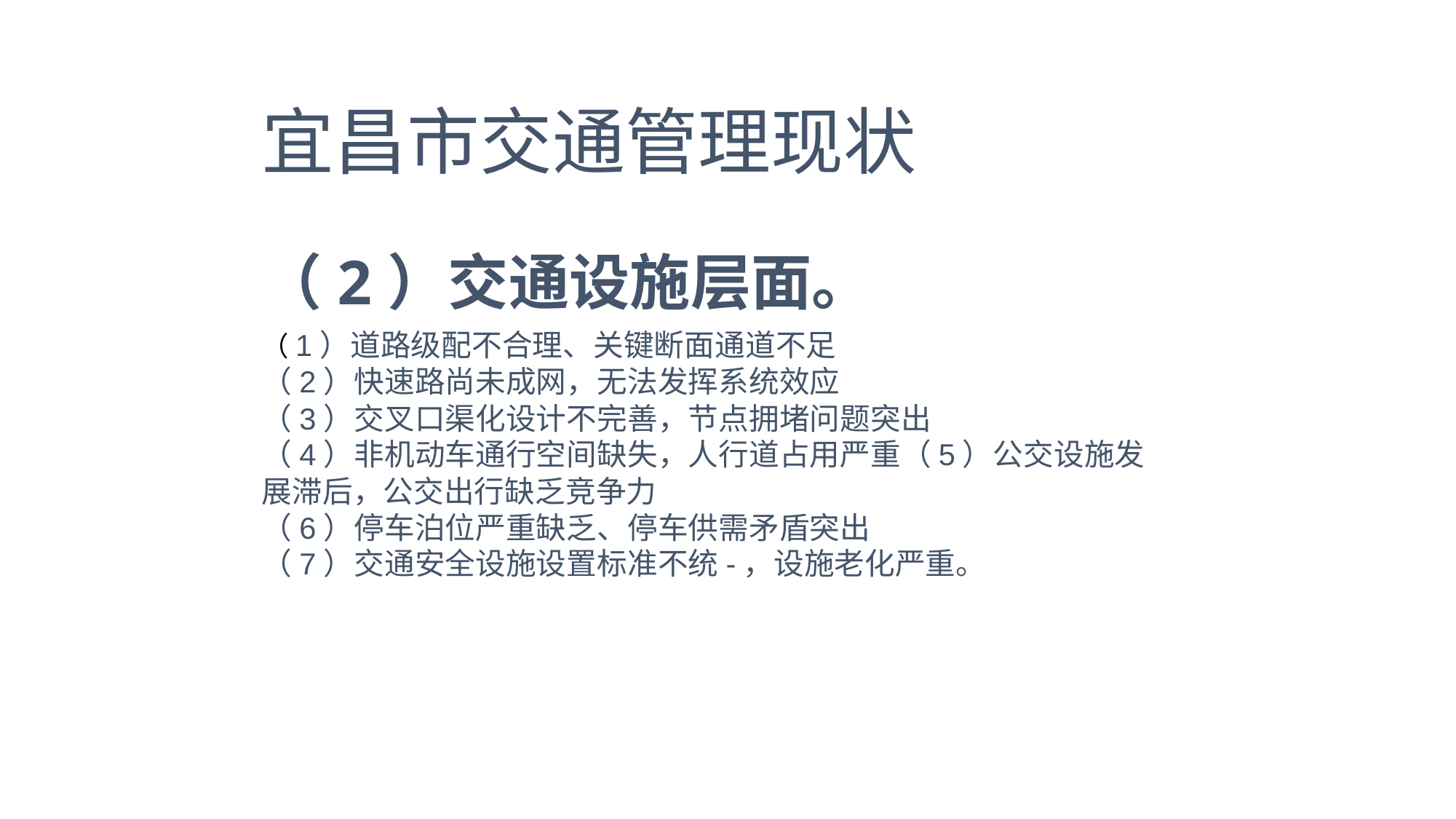

宜昌市交通管理现状
（2）交通设施层面。
（1）道路级配不合理、关键断面通道不足
（2）快速路尚未成网，无法发挥系统效应
（3）交叉口渠化设计不完善，节点拥堵问题突出
（4）非机动车通行空间缺失，人行道占用严重（5）公交设施发展滞后，公交出行缺乏竞争力
（6）停车泊位严重缺乏、停车供需矛盾突出
（7）交通安全设施设置标准不统-，设施老化严重。